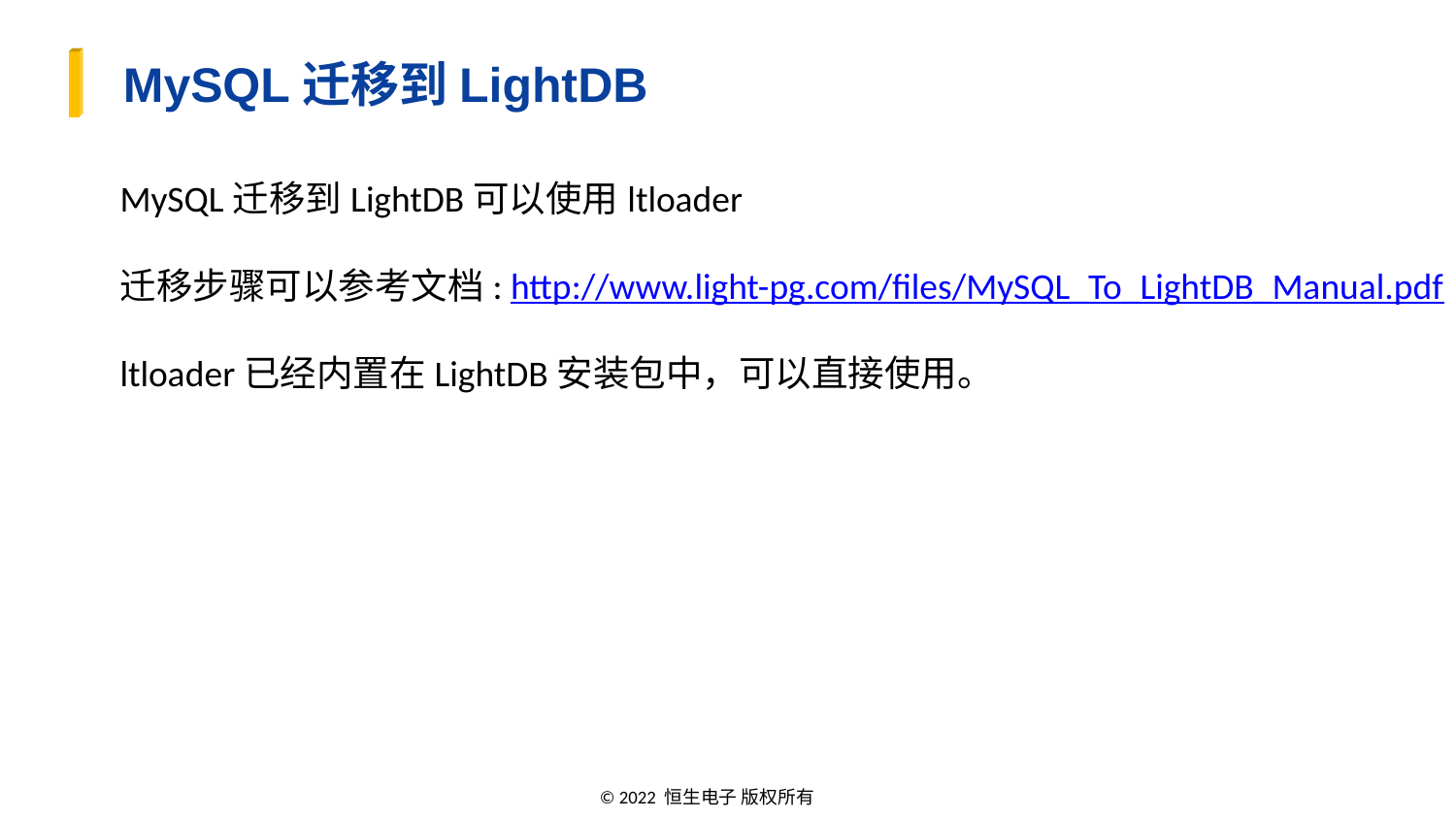

MySQL迁移到LightDB
MySQL迁移到LightDB可以使用ltloader

迁移步骤可以参考文档: http://www.light-pg.com/files/MySQL_To_LightDB_Manual.pdf

ltloader已经内置在LightDB安装包中，可以直接使用。